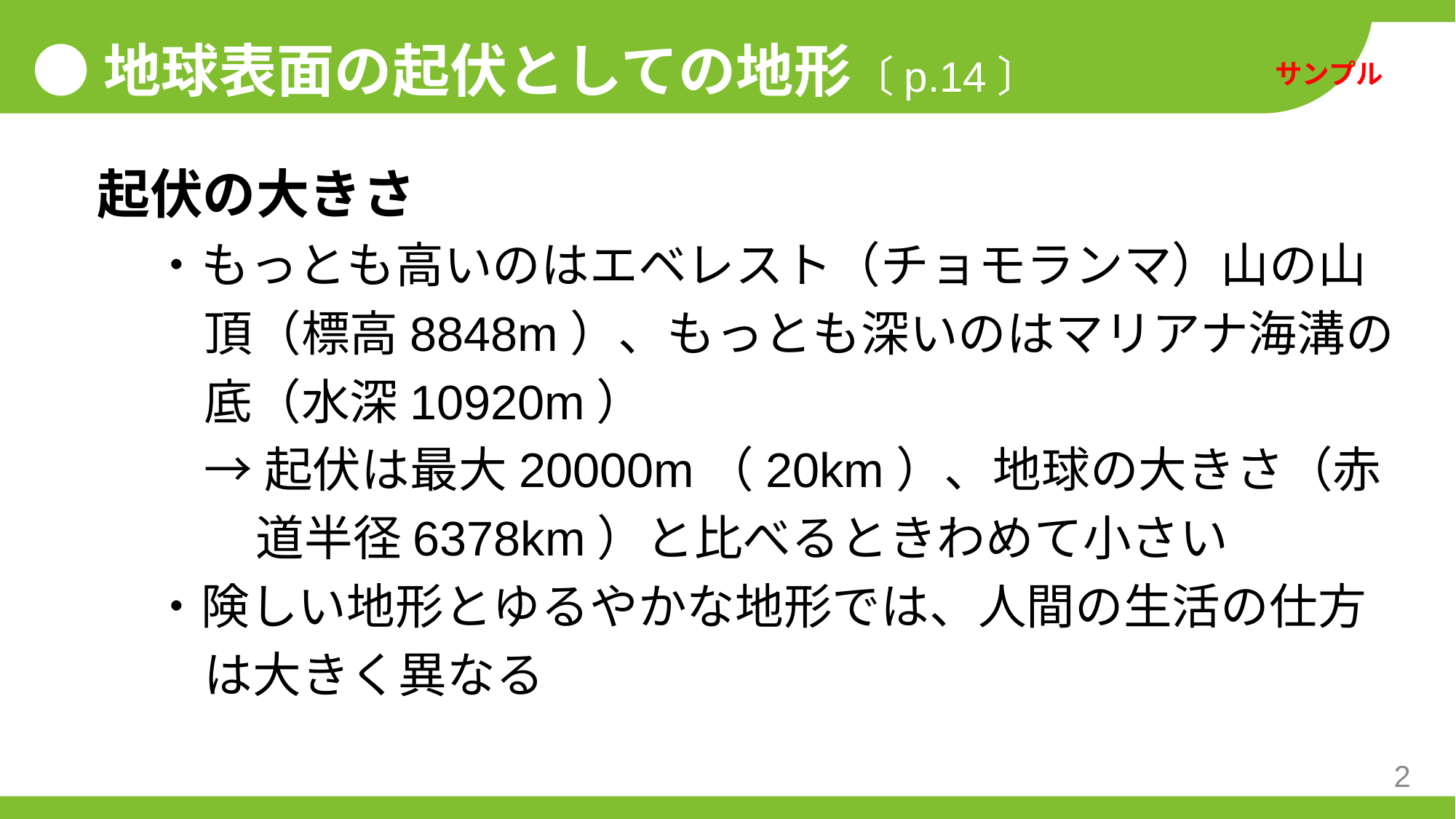

サンプル
●地球表面の起伏としての地形〔p.14〕
起伏の大きさ
・もっとも高いのはエベレスト（チョモランマ）山の山頂（標高8848m）、もっとも深いのはマリアナ海溝の底（水深10920m）
→起伏は最大20000m（20km）、地球の大きさ（赤道半径6378km）と比べるときわめて小さい
・険しい地形とゆるやかな地形では、人間の生活の仕方は大きく異なる